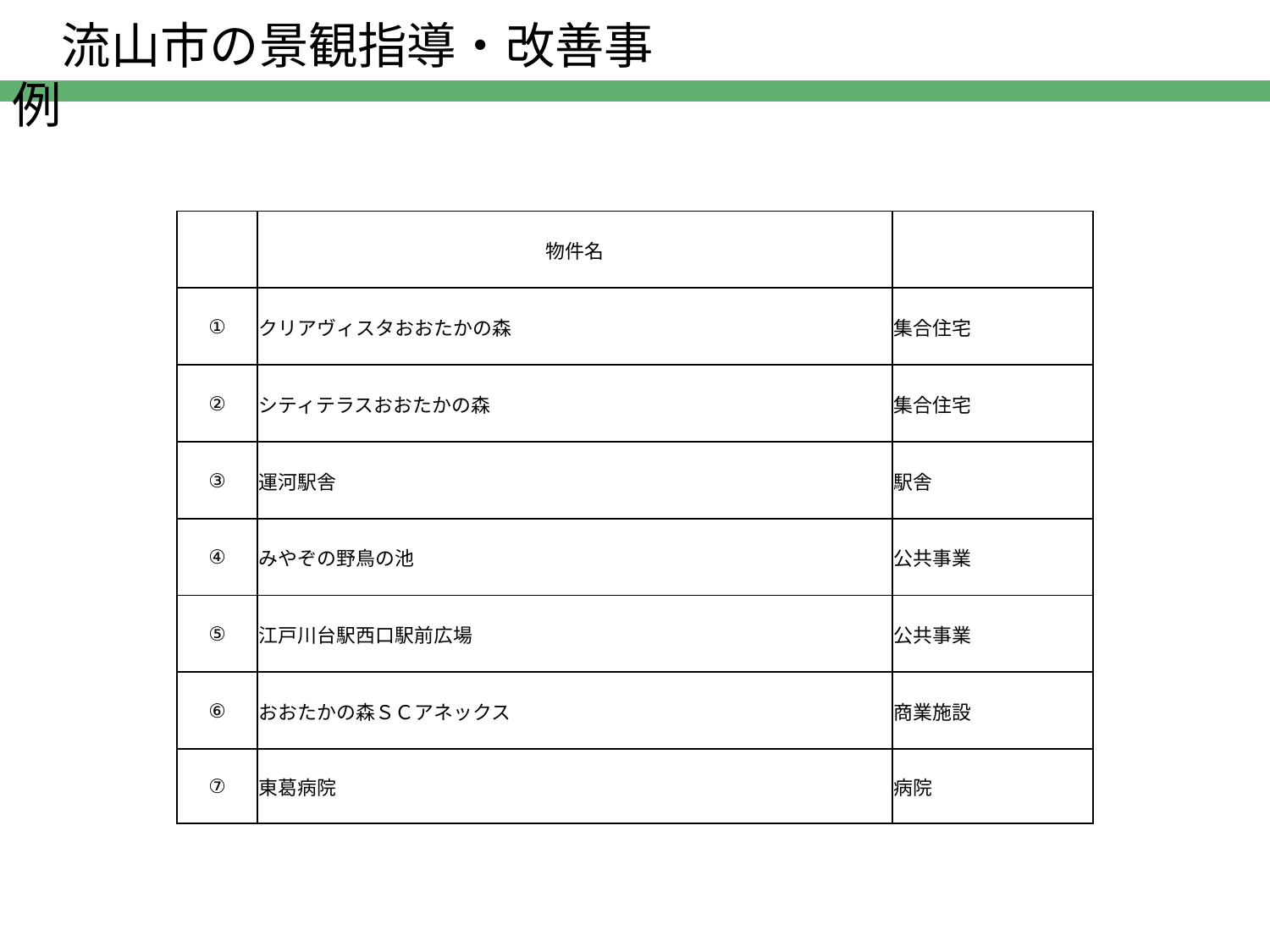

流山市の景観指導・改善事例

|  | 物件名 |  |
| --- | --- | --- |
| ① | クリアヴィスタおおたかの森 | 集合住宅 |
| ② | シティテラスおおたかの森 | 集合住宅 |
| ③ | 運河駅舎 | 駅舎 |
| ④ | みやぞの野鳥の池 | 公共事業 |
| ⑤ | 江戸川台駅西口駅前広場 | 公共事業 |
| ⑥ | おおたかの森ＳＣアネックス | 商業施設 |
| ⑦ | 東葛病院 | 病院 |